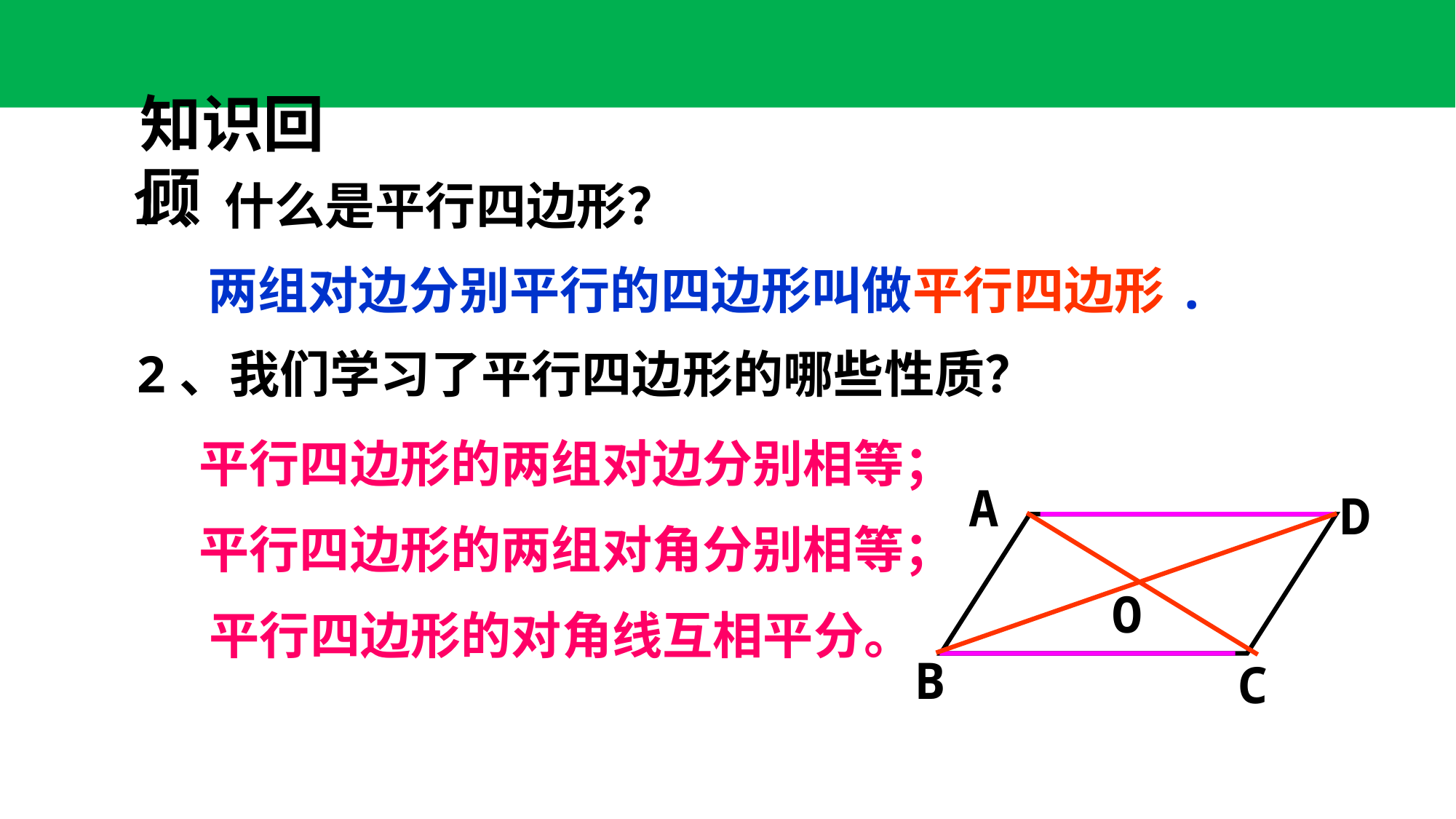

知识回顾
1、什么是平行四边形？
两组对边分别平行的四边形叫做平行四边形.
2、我们学习了平行四边形的哪些性质？
平行四边形的两组对边分别相等；
A
D

O
B
C

平行四边形的两组对角分别相等；
平行四边形的对角线互相平分。